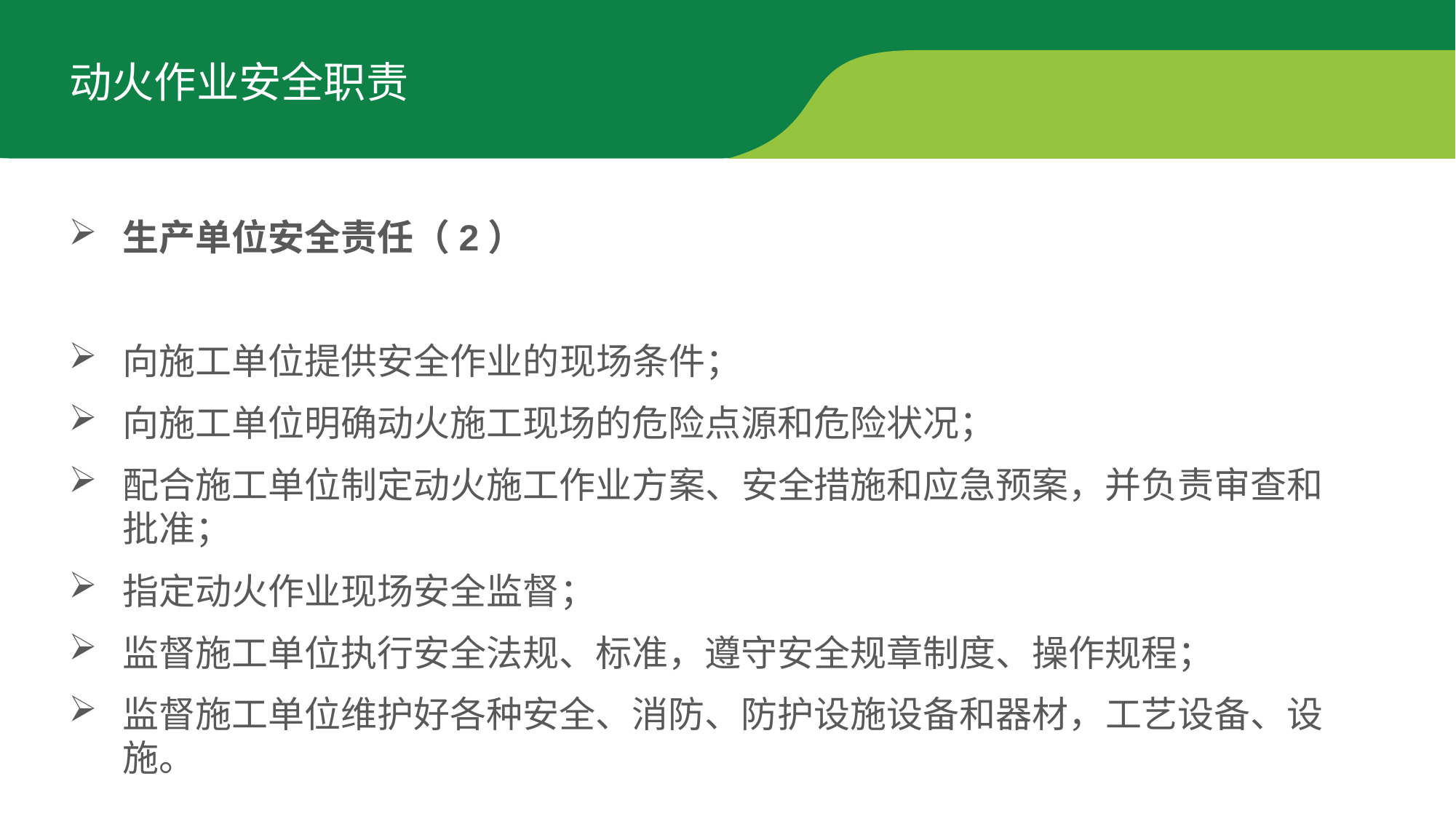

动火作业安全职责

生产单位安全责任（2）

向施工单位提供安全作业的现场条件；
向施工单位明确动火施工现场的危险点源和危险状况；
配合施工单位制定动火施工作业方案、安全措施和应急预案，并负责审查和批准；
指定动火作业现场安全监督；
监督施工单位执行安全法规、标准，遵守安全规章制度、操作规程；
监督施工单位维护好各种安全、消防、防护设施设备和器材，工艺设备、设施。